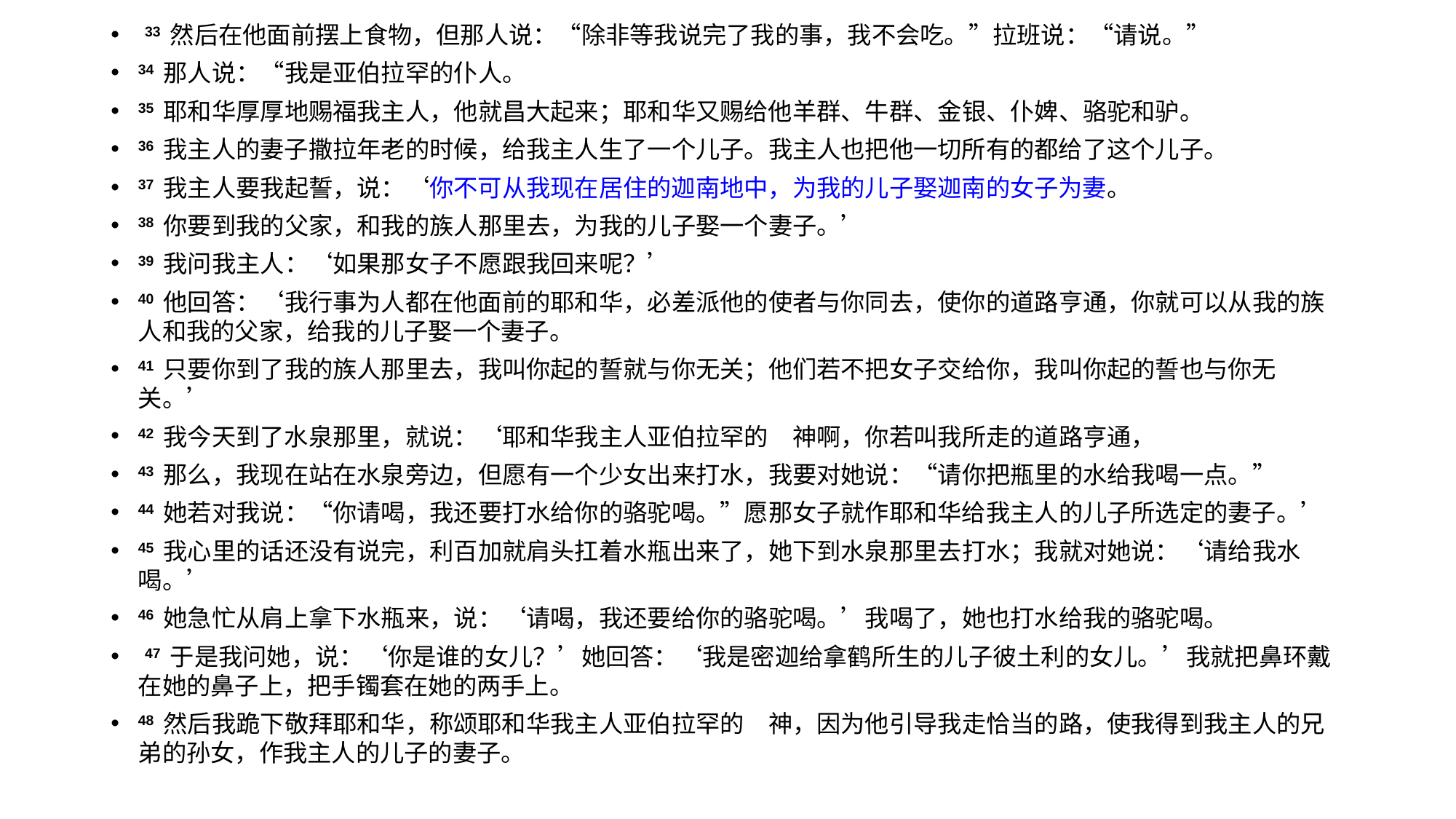

33 然后在他面前摆上食物，但那人说：“除非等我说完了我的事，我不会吃。”拉班说：“请说。”
34 那人说：“我是亚伯拉罕的仆人。
35 耶和华厚厚地赐福我主人，他就昌大起来；耶和华又赐给他羊群、牛群、金银、仆婢、骆驼和驴。
36 我主人的妻子撒拉年老的时候，给我主人生了一个儿子。我主人也把他一切所有的都给了这个儿子。
37 我主人要我起誓，说：‘你不可从我现在居住的迦南地中，为我的儿子娶迦南的女子为妻。
38 你要到我的父家，和我的族人那里去，为我的儿子娶一个妻子。’
39 我问我主人：‘如果那女子不愿跟我回来呢？’
40 他回答：‘我行事为人都在他面前的耶和华，必差派他的使者与你同去，使你的道路亨通，你就可以从我的族人和我的父家，给我的儿子娶一个妻子。
41 只要你到了我的族人那里去，我叫你起的誓就与你无关；他们若不把女子交给你，我叫你起的誓也与你无关。’
42 我今天到了水泉那里，就说：‘耶和华我主人亚伯拉罕的　神啊，你若叫我所走的道路亨通，
43 那么，我现在站在水泉旁边，但愿有一个少女出来打水，我要对她说：“请你把瓶里的水给我喝一点。”
44 她若对我说：“你请喝，我还要打水给你的骆驼喝。”愿那女子就作耶和华给我主人的儿子所选定的妻子。’
45 我心里的话还没有说完，利百加就肩头扛着水瓶出来了，她下到水泉那里去打水；我就对她说：‘请给我水喝。’
46 她急忙从肩上拿下水瓶来，说：‘请喝，我还要给你的骆驼喝。’我喝了，她也打水给我的骆驼喝。
 47 于是我问她，说：‘你是谁的女儿？’她回答：‘我是密迦给拿鹤所生的儿子彼土利的女儿。’我就把鼻环戴在她的鼻子上，把手镯套在她的两手上。
48 然后我跪下敬拜耶和华，称颂耶和华我主人亚伯拉罕的　神，因为他引导我走恰当的路，使我得到我主人的兄弟的孙女，作我主人的儿子的妻子。